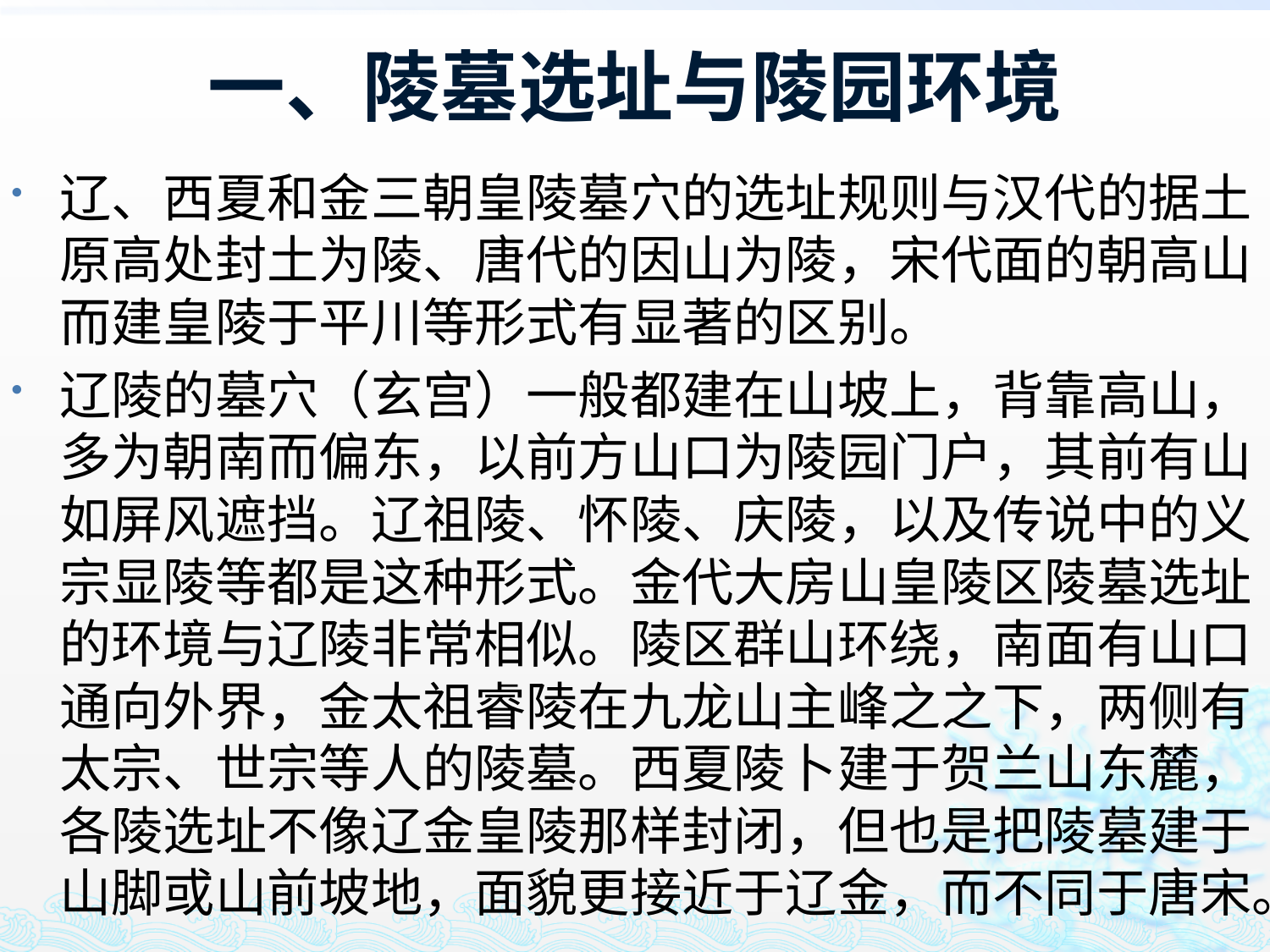

# 一、陵墓选址与陵园环境
辽、西夏和金三朝皇陵墓穴的选址规则与汉代的据土原高处封土为陵、唐代的因山为陵，宋代面的朝高山而建皇陵于平川等形式有显著的区别。
辽陵的墓穴（玄宫）一般都建在山坡上，背靠高山，多为朝南而偏东，以前方山口为陵园门户，其前有山如屏风遮挡。辽祖陵、怀陵、庆陵，以及传说中的义宗显陵等都是这种形式。金代大房山皇陵区陵墓选址的环境与辽陵非常相似。陵区群山环绕，南面有山口通向外界，金太祖睿陵在九龙山主峰之之下，两侧有太宗、世宗等人的陵墓。西夏陵卜建于贺兰山东麓，各陵选址不像辽金皇陵那样封闭，但也是把陵墓建于山脚或山前坡地，面貌更接近于辽金，而不同于唐宋。